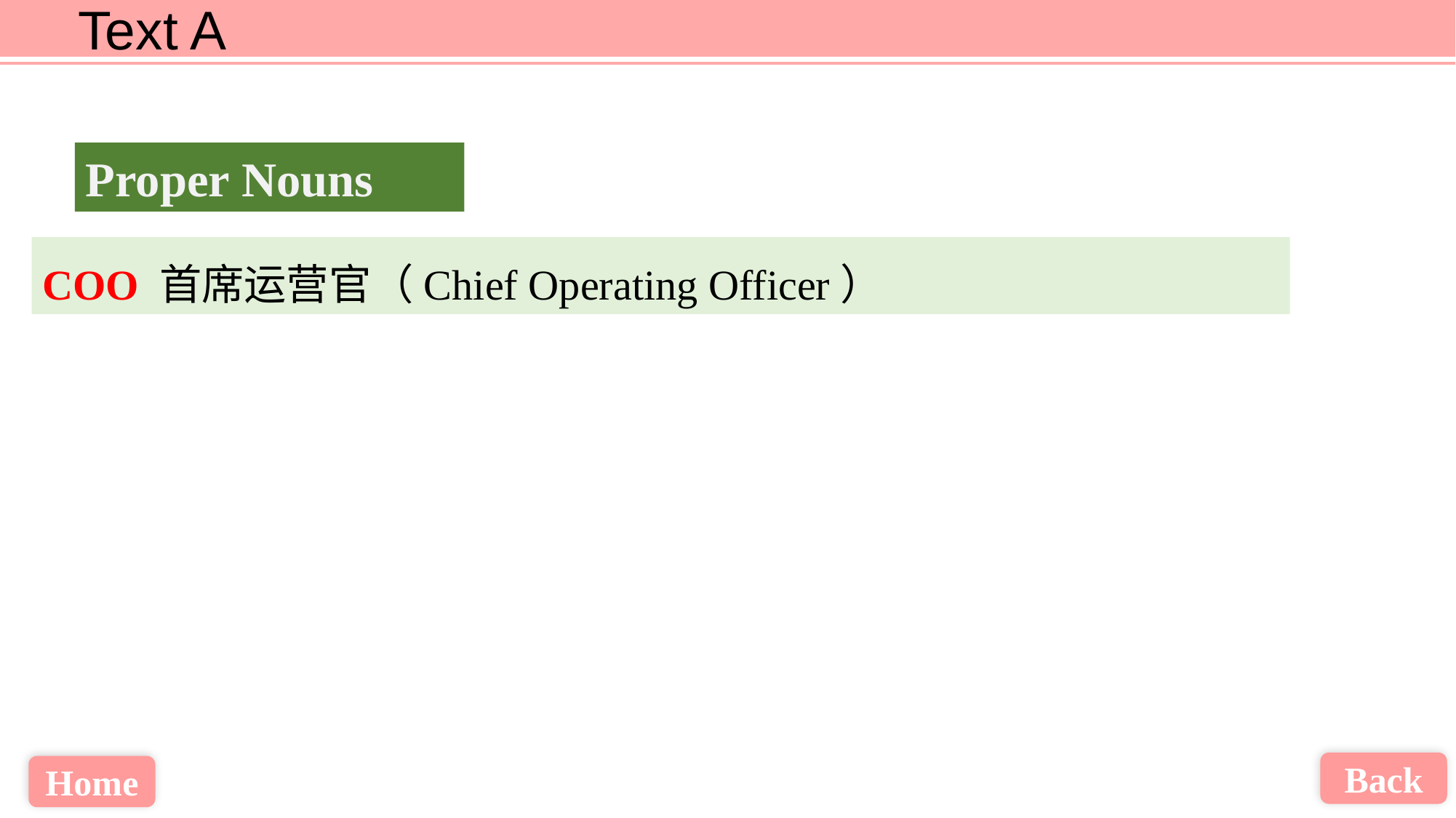

Proper Nouns
COO 首席运营官（Chief Operating Officer）
Back